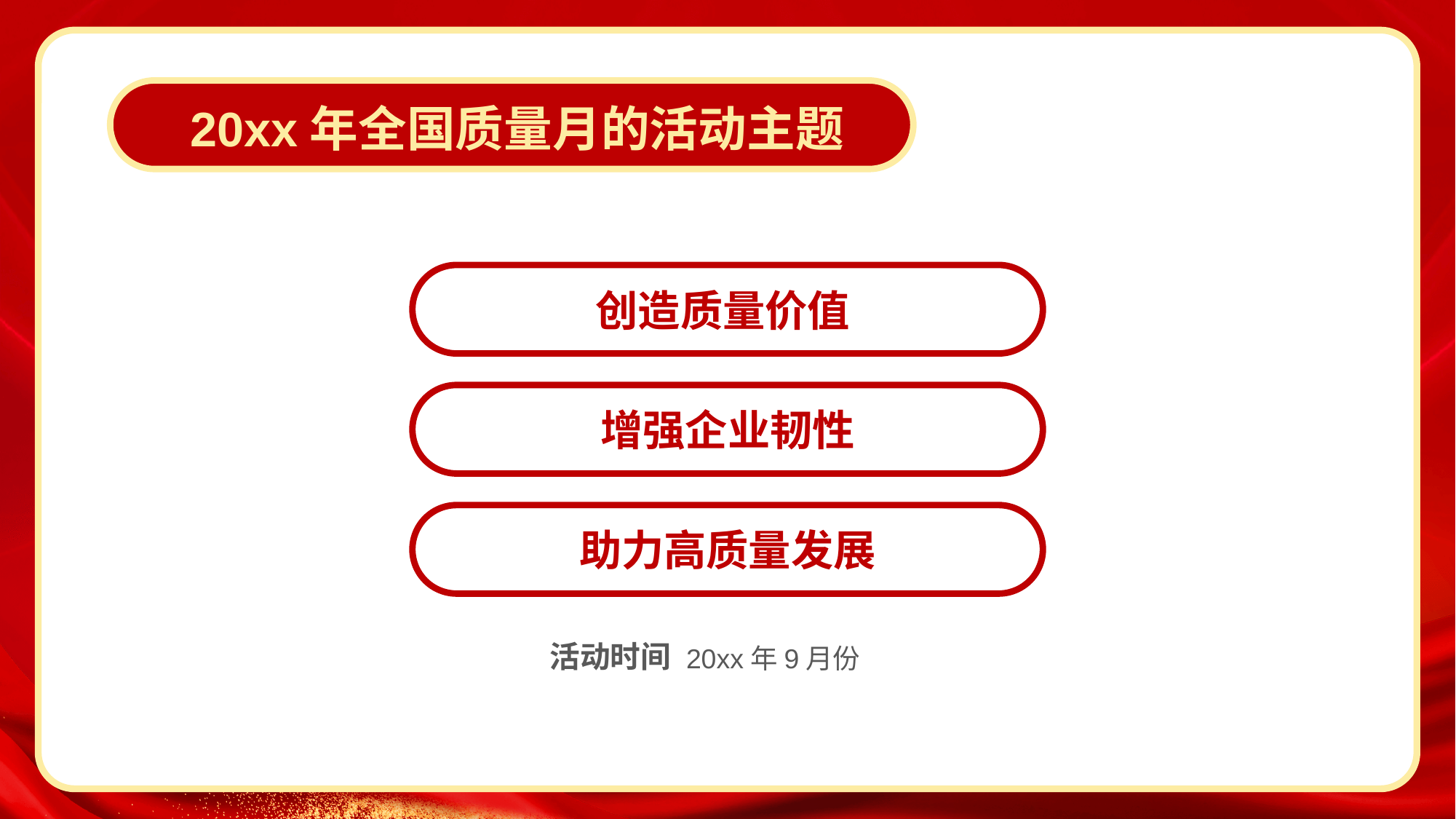

20xx年全国质量月的活动主题
创造质量价值
增强企业韧性
助力高质量发展
活动时间
20xx年9月份